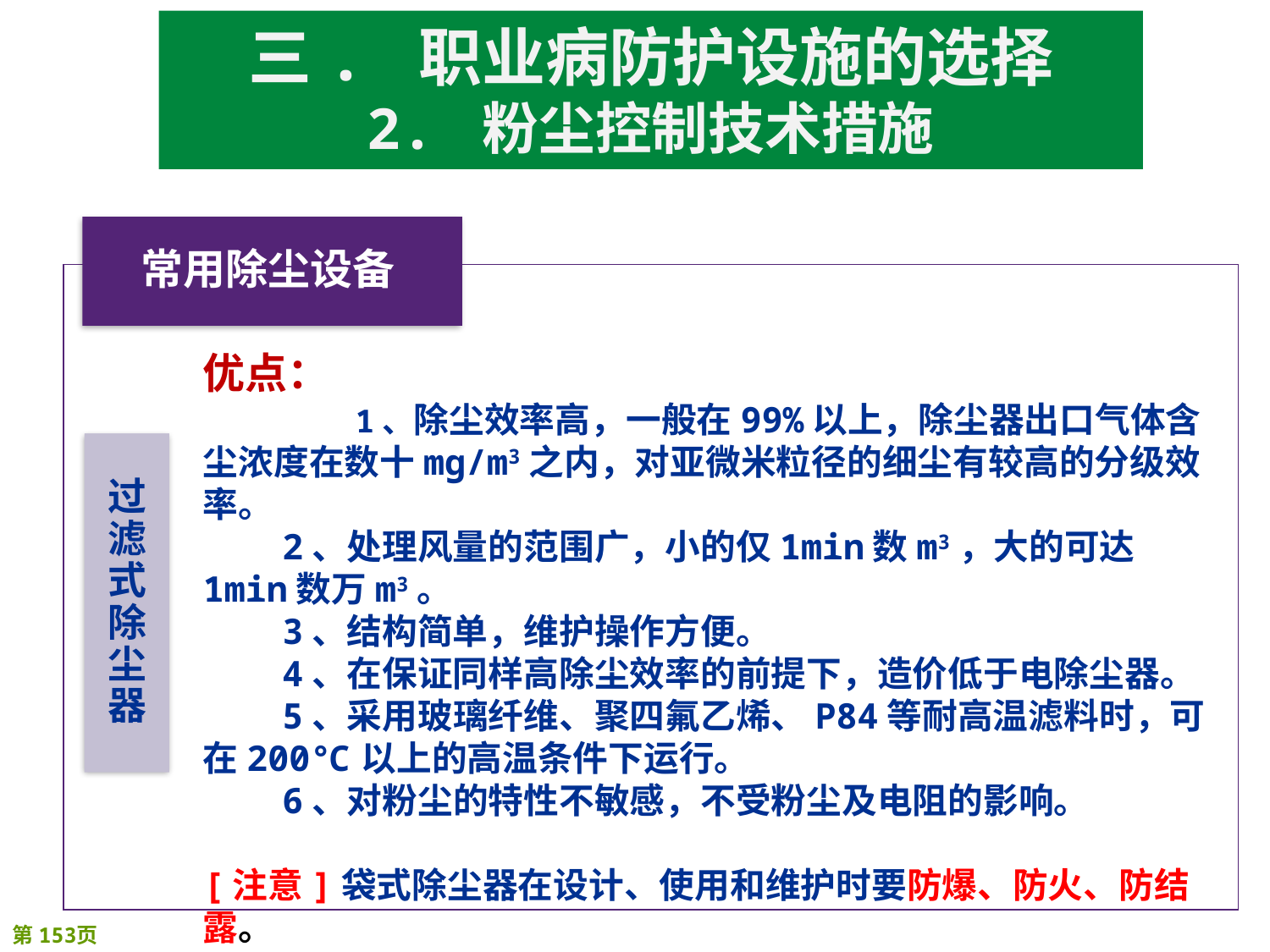

三. 职业病防护设施的选择
2. 粉尘控制技术措施
常用除尘设备

优点：
        1、除尘效率高，一般在99%以上，除尘器出口气体含尘浓度在数十mg/m3之内，对亚微米粒径的细尘有较高的分级效率。
　　2、处理风量的范围广，小的仅1min数m3，大的可达1min数万m3。
　　3、结构简单，维护操作方便。
　　4、在保证同样高除尘效率的前提下，造价低于电除尘器。
　　5、采用玻璃纤维、聚四氟乙烯、P84等耐高温滤料时，可在200℃以上的高温条件下运行。
　　6、对粉尘的特性不敏感，不受粉尘及电阻的影响。

[注意]袋式除尘器在设计、使用和维护时要防爆、防火、防结露。

过滤式除尘器